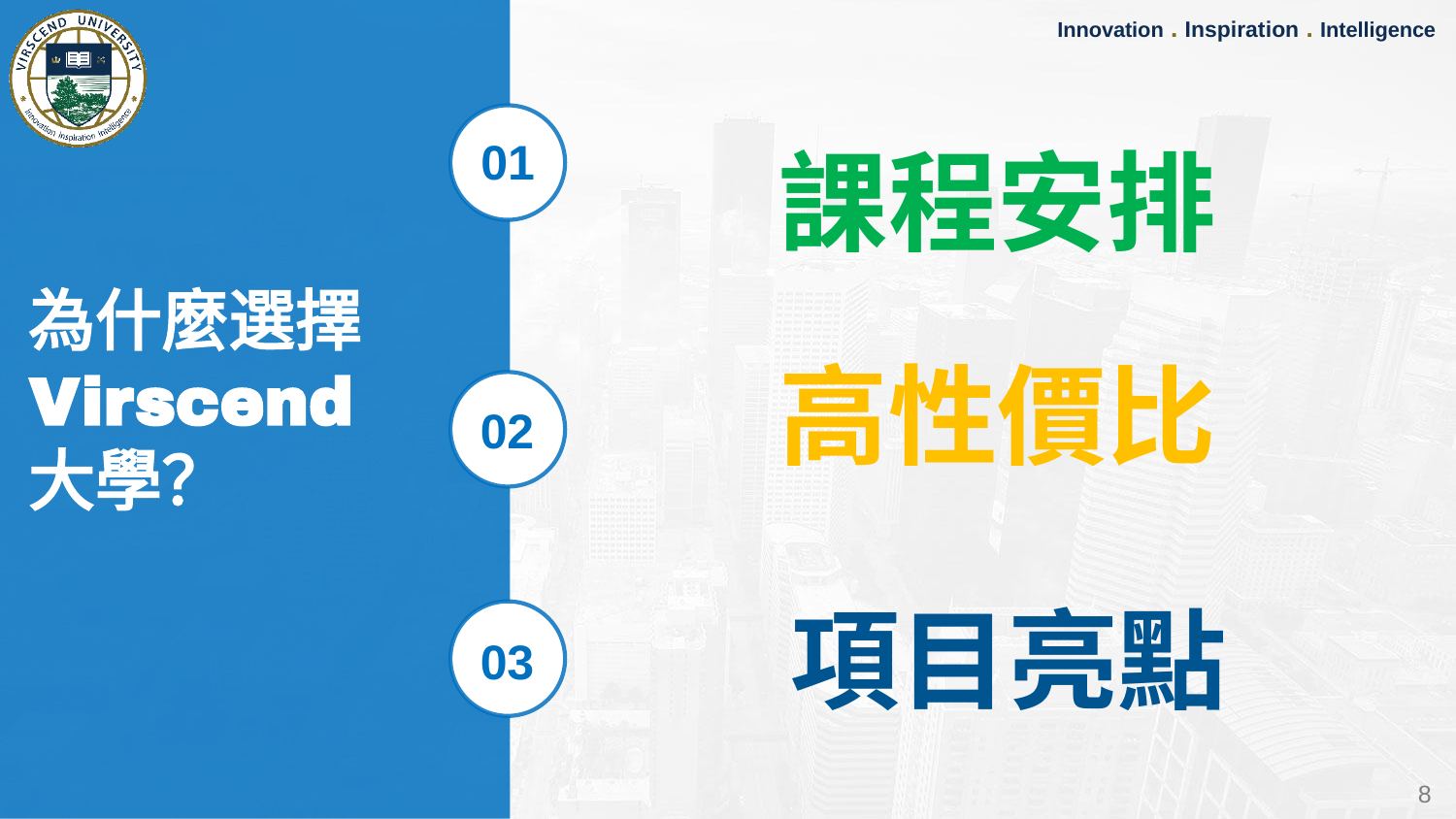

01
課程安排

為什麼選擇Virscend大學？
高性價比

02
項目亮點

03
8